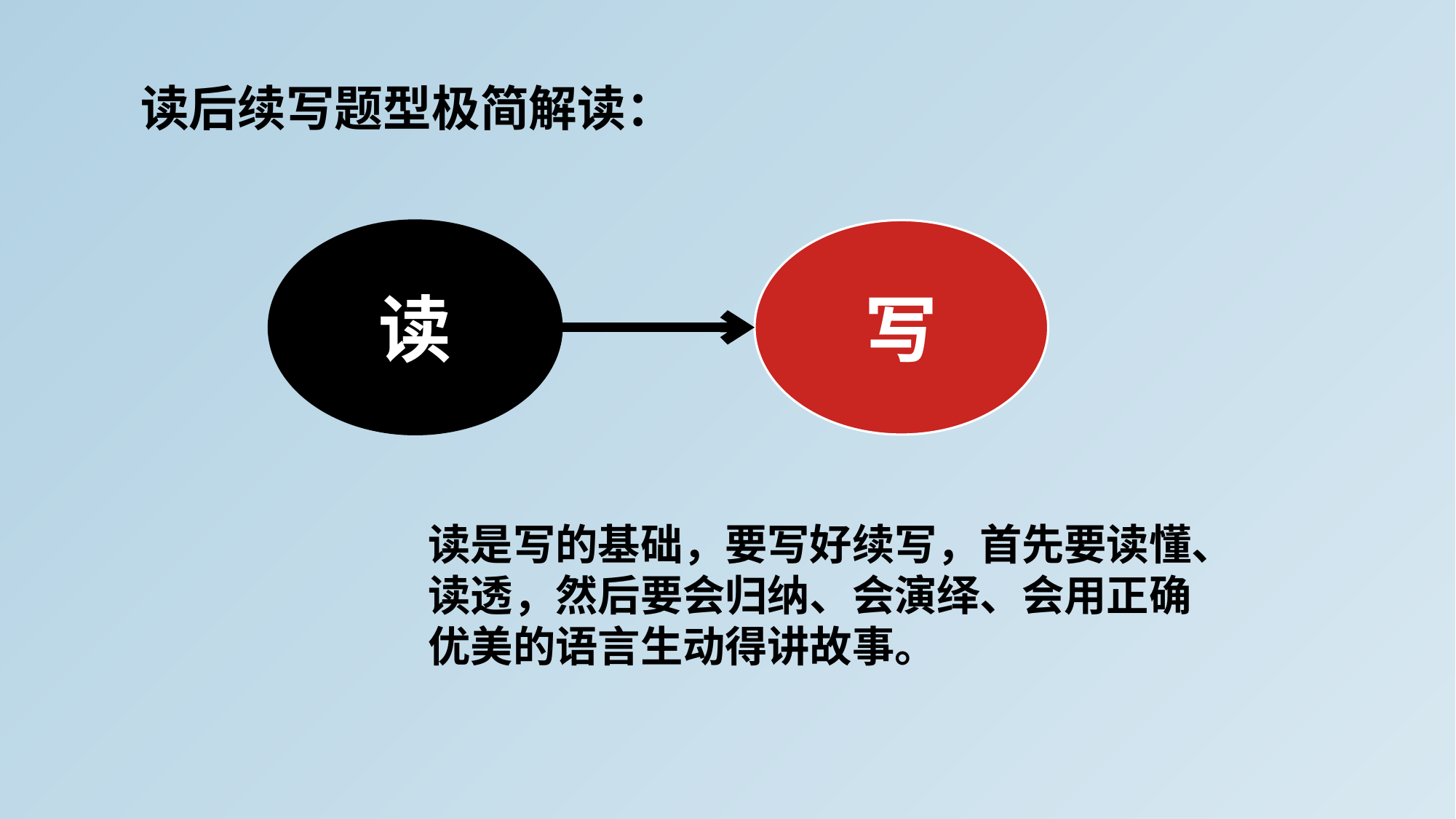

读后续写题型极简解读：
读
写
读是写的基础，要写好续写，首先要读懂、读透，然后要会归纳、会演绎、会用正确优美的语言生动得讲故事。